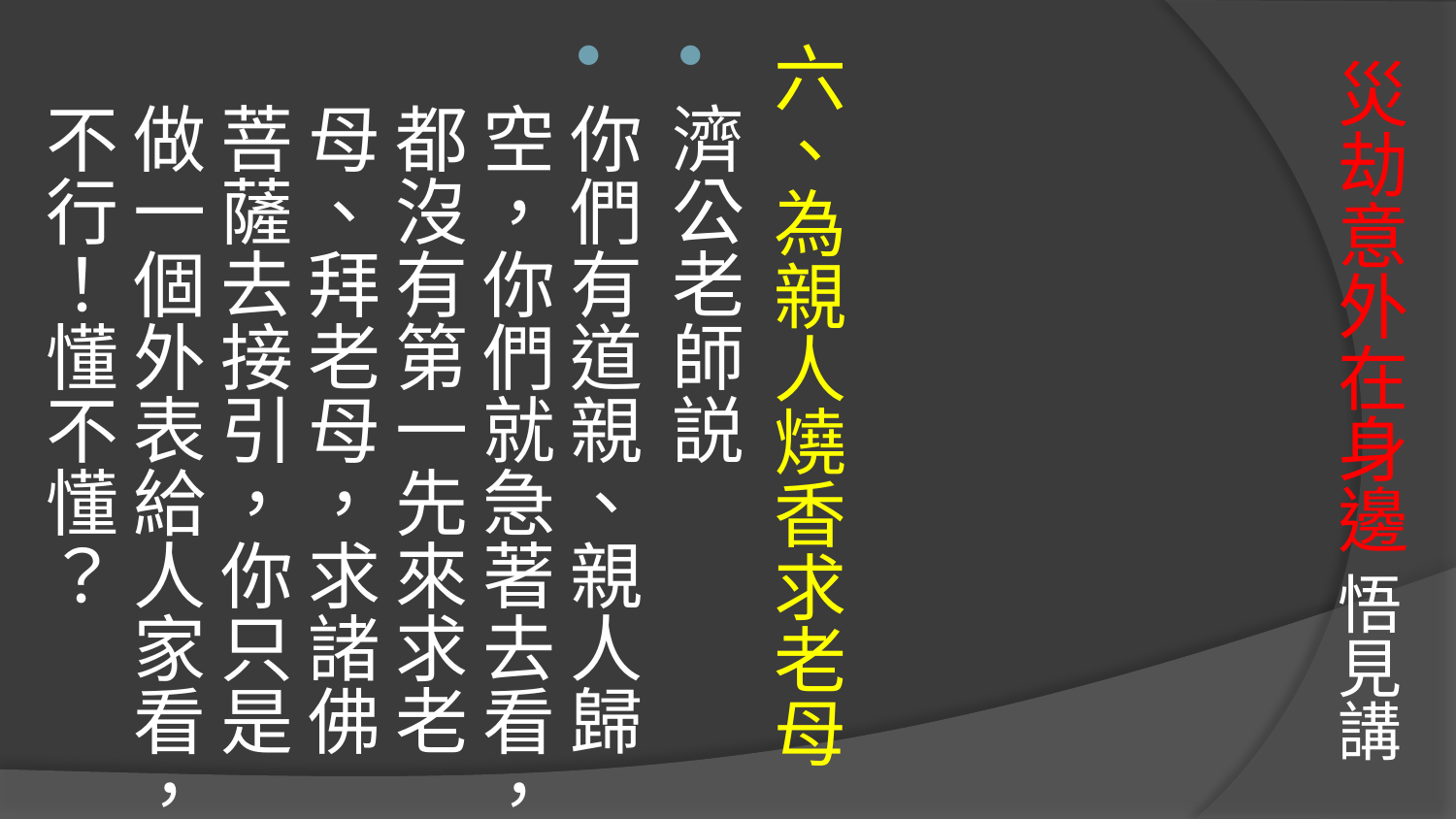

六、為親人燒香求老母
濟公老師説
你們有道親、親人歸空，你們就急著去看，都沒有第一先來求老母、拜老母，求諸佛菩薩去接引，你只是做一個外表給人家看，不行！懂不懂？
# 災劫意外在身邊 悟見講